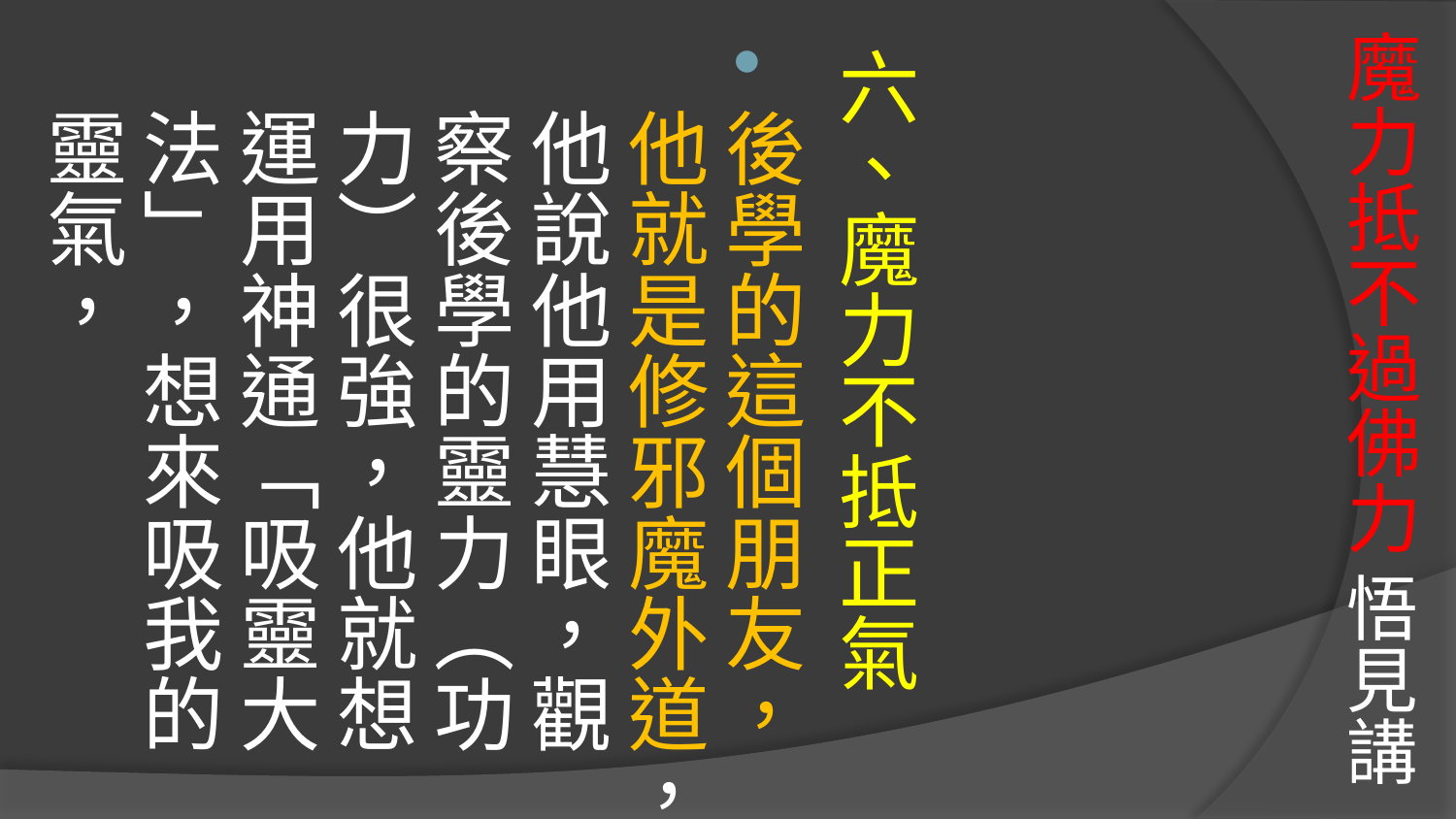

# 魔力抵不過佛力 悟見講
六、魔力不抵正氣
後學的這個朋友，他就是修邪魔外道，他說他用慧眼，觀察後學的靈力（功力）很強，他就想運用神通「吸靈大法」，想來吸我的靈氣，